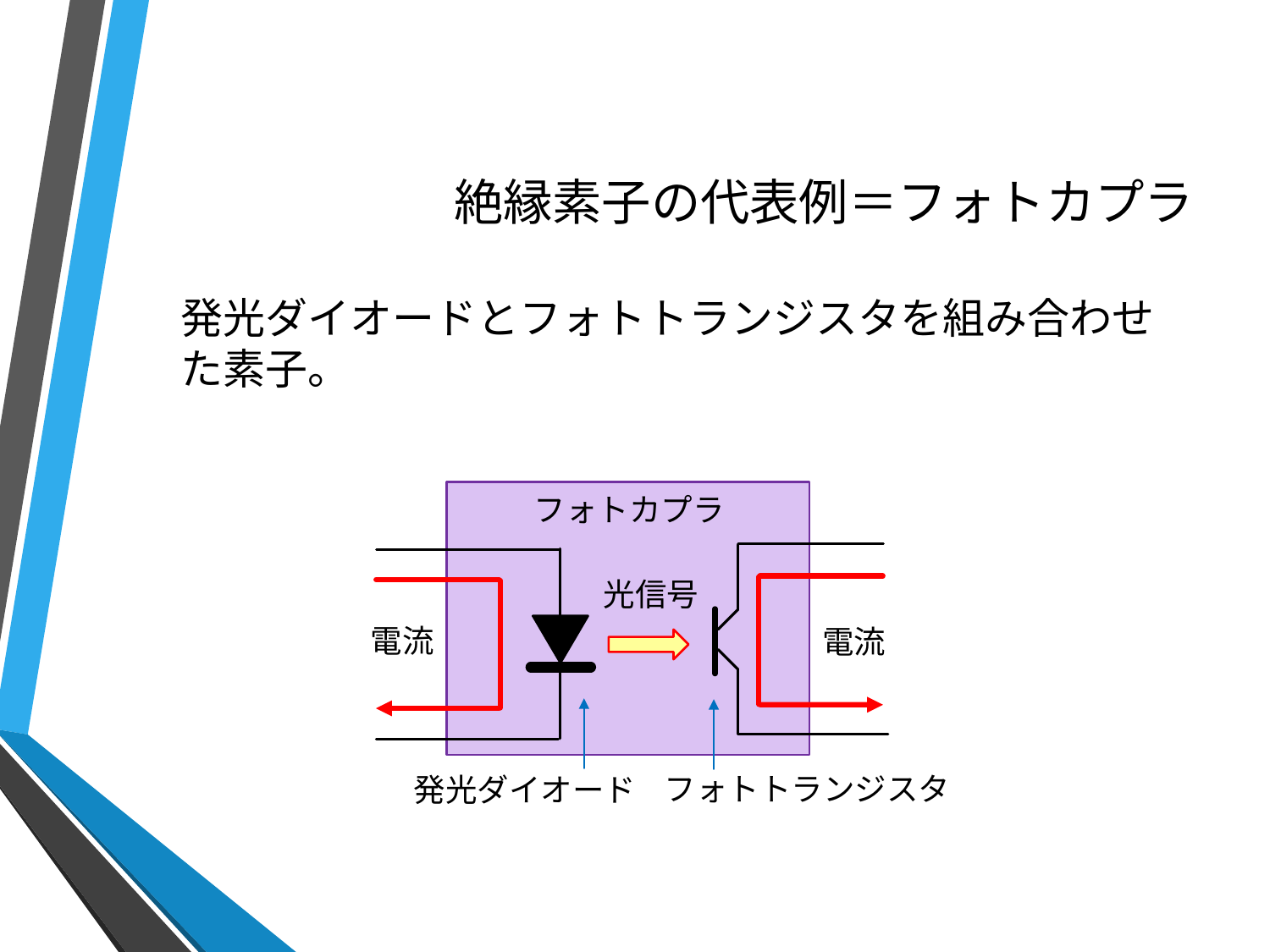

# 絶縁素子の代表例＝フォトカプラ
発光ダイオードとフォトトランジスタを組み合わせた素子。

フォトカプラ
光信号

電流
電流
フォトトランジスタ
発光ダイオード